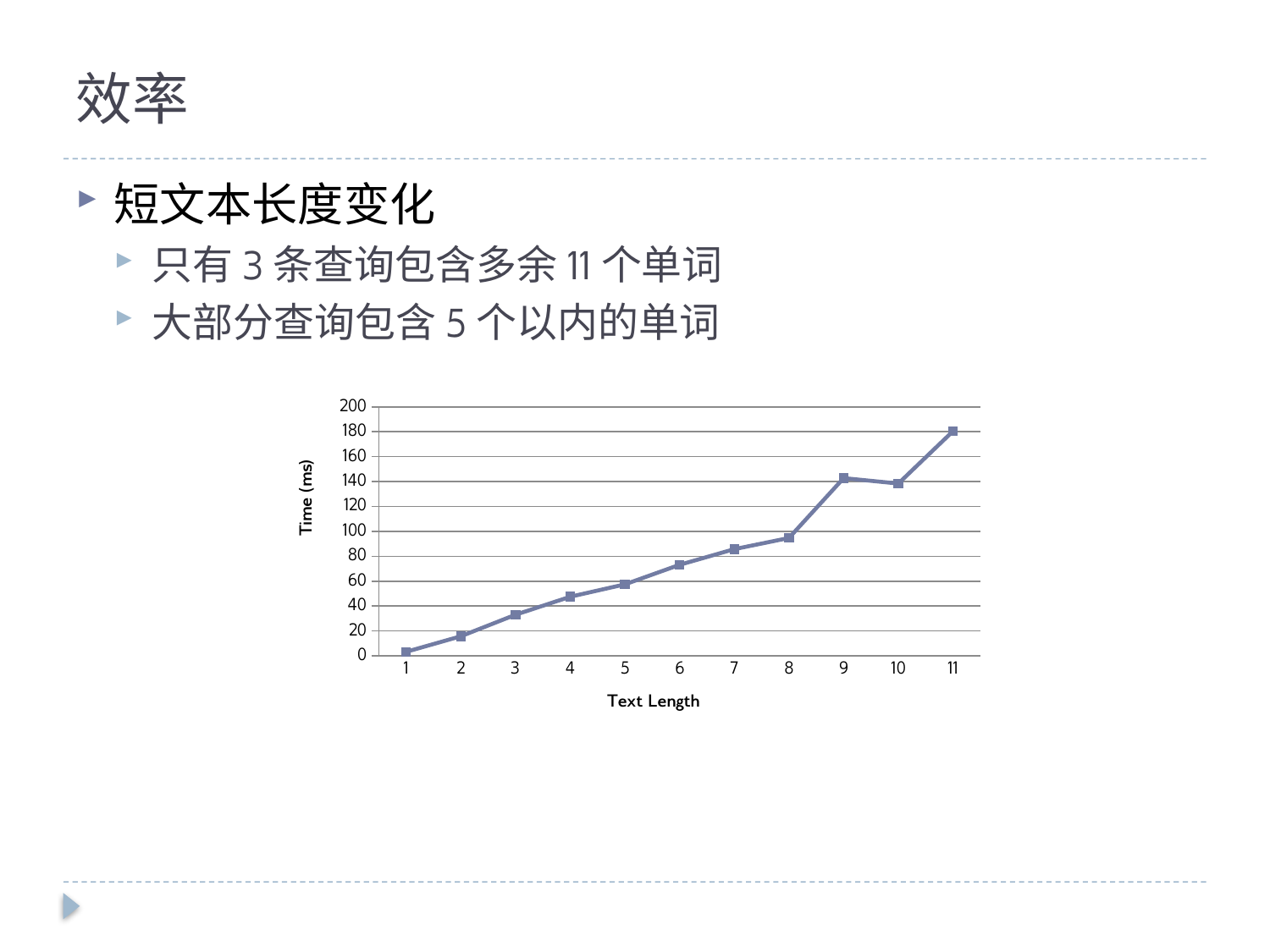

# 效率
短文本长度变化
只有3条查询包含多余11个单词
大部分查询包含5个以内的单词

### Chart

| Category | average time (milliseconds) |
|---|---|
| 1.0 | 3.272727 |
| 2.0 | 15.7614 |
| 3.0 | 33.04872 |
| 4.0 | 47.49383 |
| 5.0 | 57.42236000000001 |
| 6.0 | 73.12244999999994 |
| 7.0 | 85.72727 |
| 8.0 | 94.71429 |
| 9.0 | 142.75 |
| 10.0 | 138.4 |
| 11.0 | 180.5 |